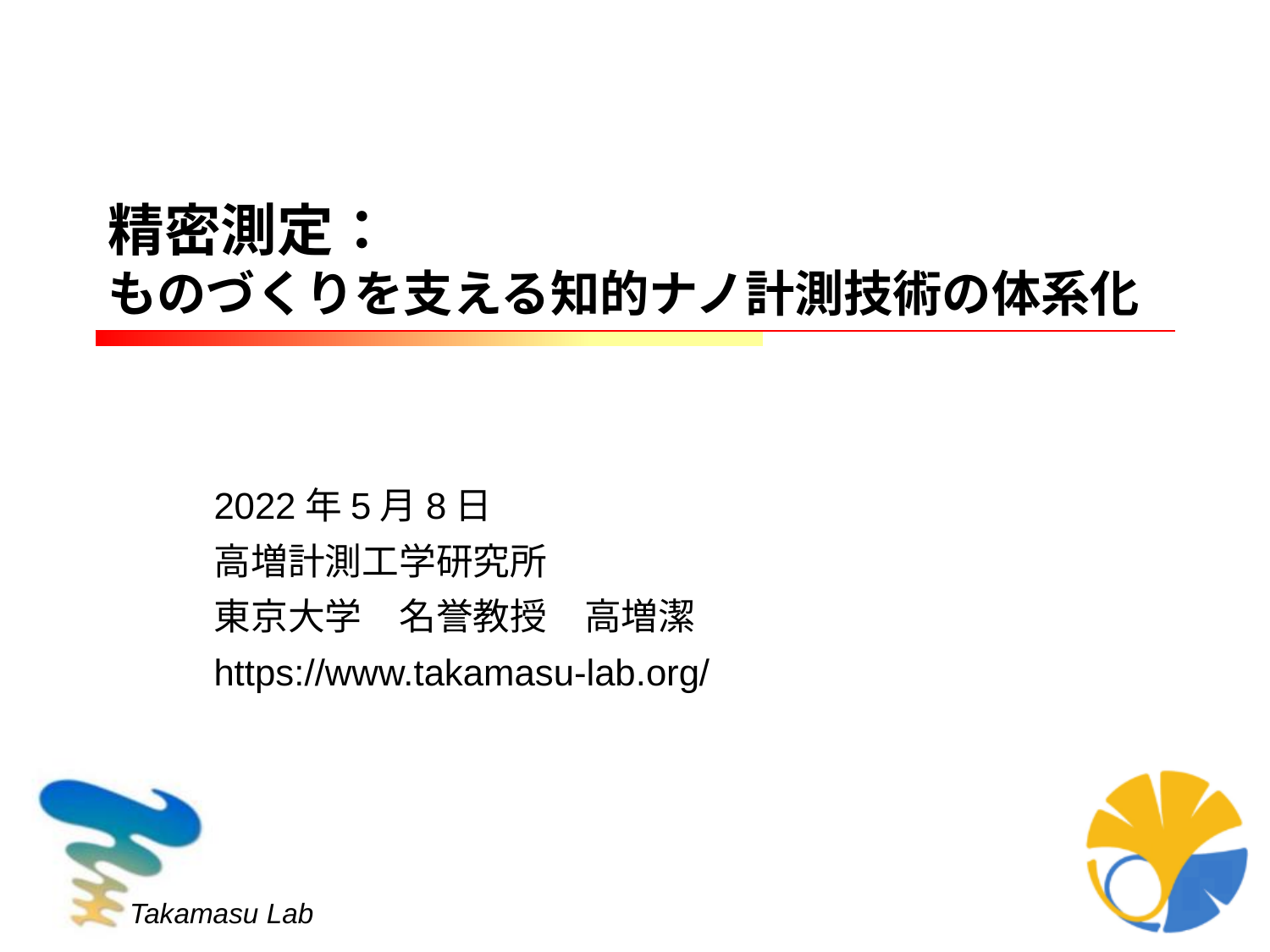

# 精密測定： ものづくりを支える知的ナノ計測技術の体系化
2022年5月8日
高増計測工学研究所
東京大学　名誉教授　高増潔
https://www.takamasu-lab.org/